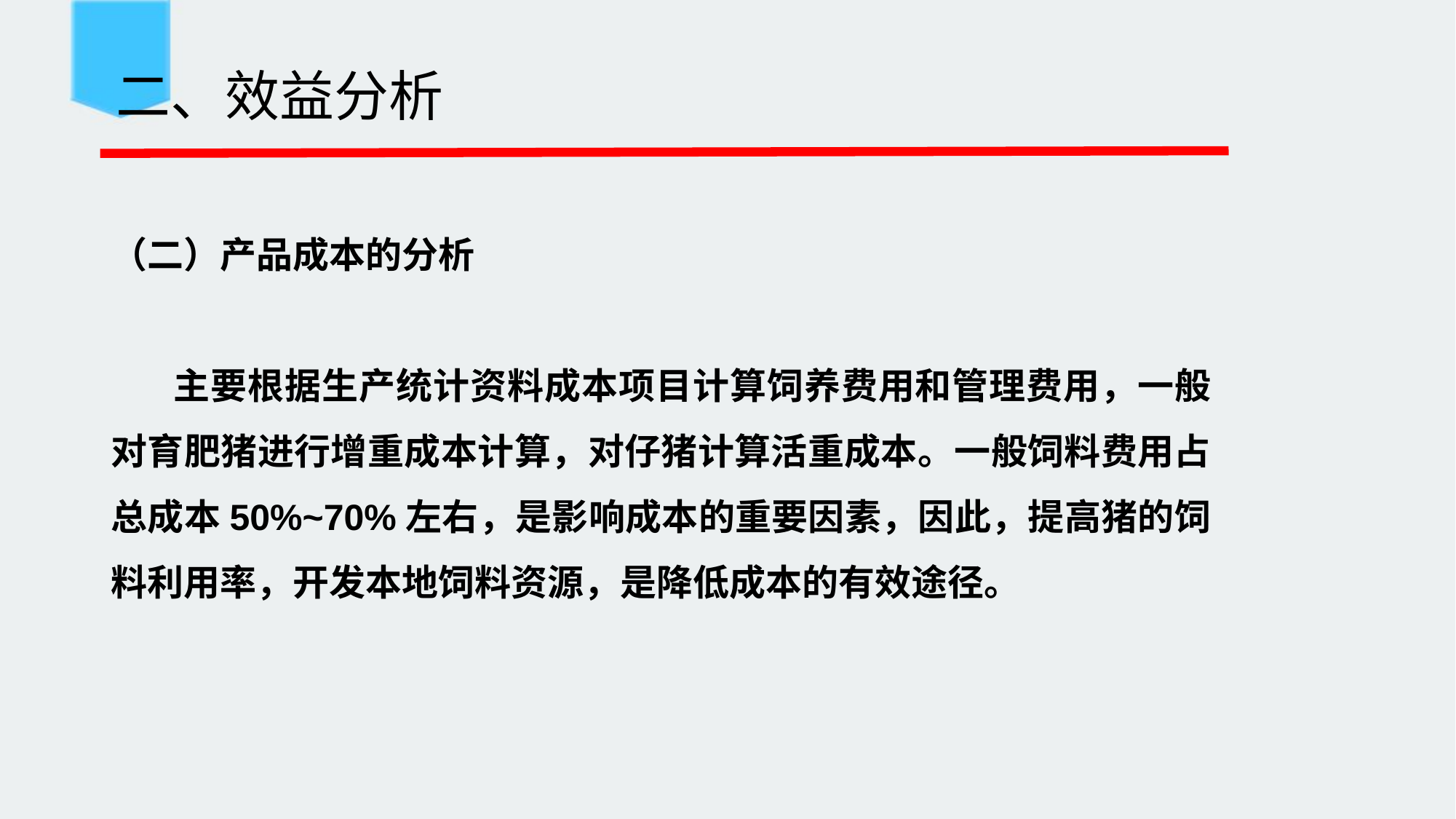

二、效益分析
（二）产品成本的分析

      主要根据生产统计资料成本项目计算饲养费用和管理费用，一般对育肥猪进行增重成本计算，对仔猪计算活重成本。一般饲料费用占总成本50%~70%左右，是影响成本的重要因素，因此，提高猪的饲料利用率，开发本地饲料资源，是降低成本的有效途径。